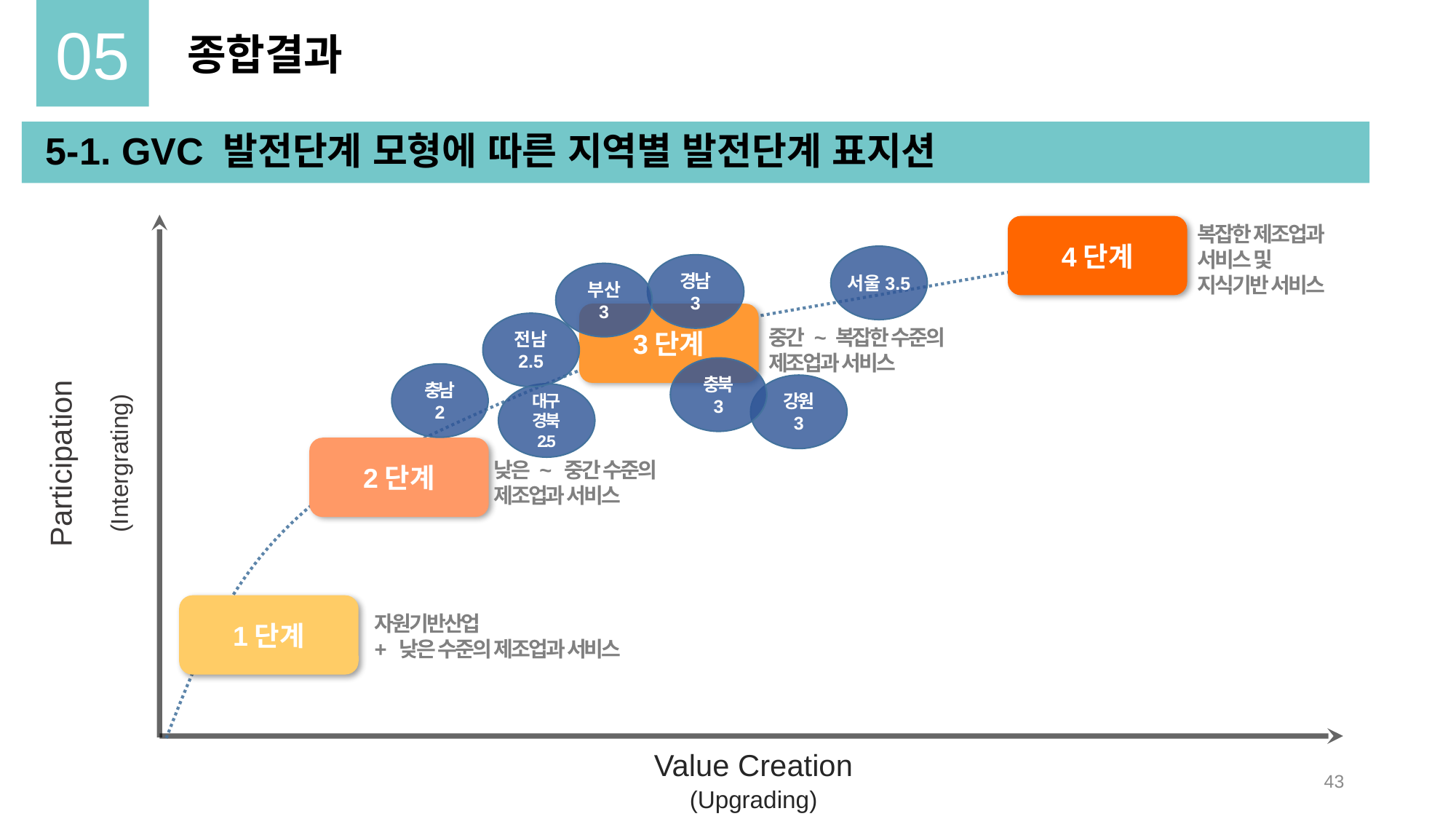

05
종합결과

5-1. GVC 발전단계 모형에 따른 지역별 발전단계 표지션
Participation
(Intergrating)
4단계

3단계
2단계
1단계
Value Creation
(Upgrading)
자원기반산업
+  낮은 수준의 제조업과 서비스
복잡한 제조업과
서비스 및
지식기반 서비스
서울3.5
경남
3
부산
3
전남
2.5
중간 ~ 복잡한 수준의
제조업과 서비스
충북
3
충남
2
강원
3
대구
경북
2.5
낮은 ~  중간 수준의
제조업과 서비스
43